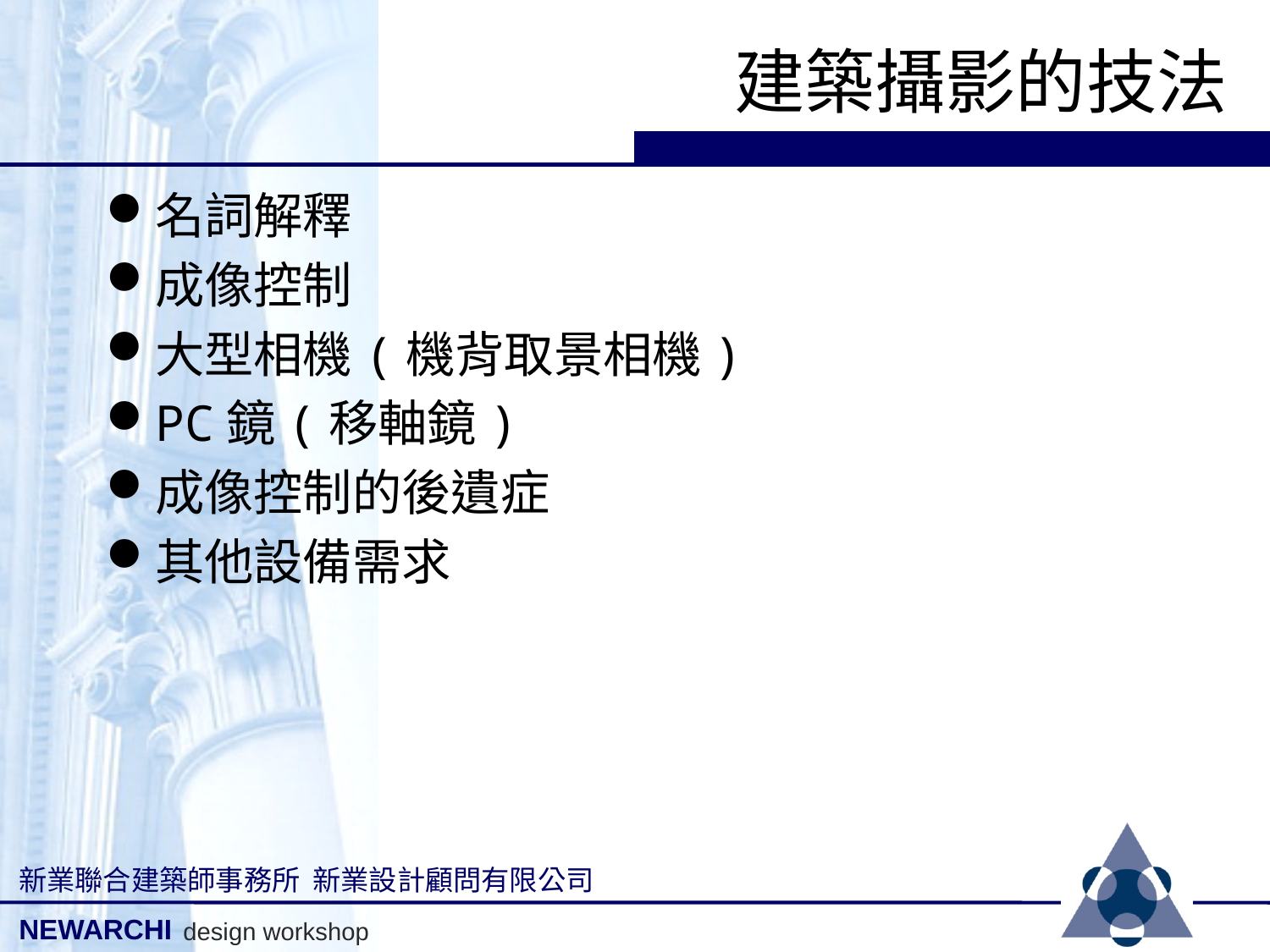

# 建築攝影的技法
名詞解釋
成像控制
大型相機(機背取景相機)
PC鏡(移軸鏡)
成像控制的後遺症
其他設備需求